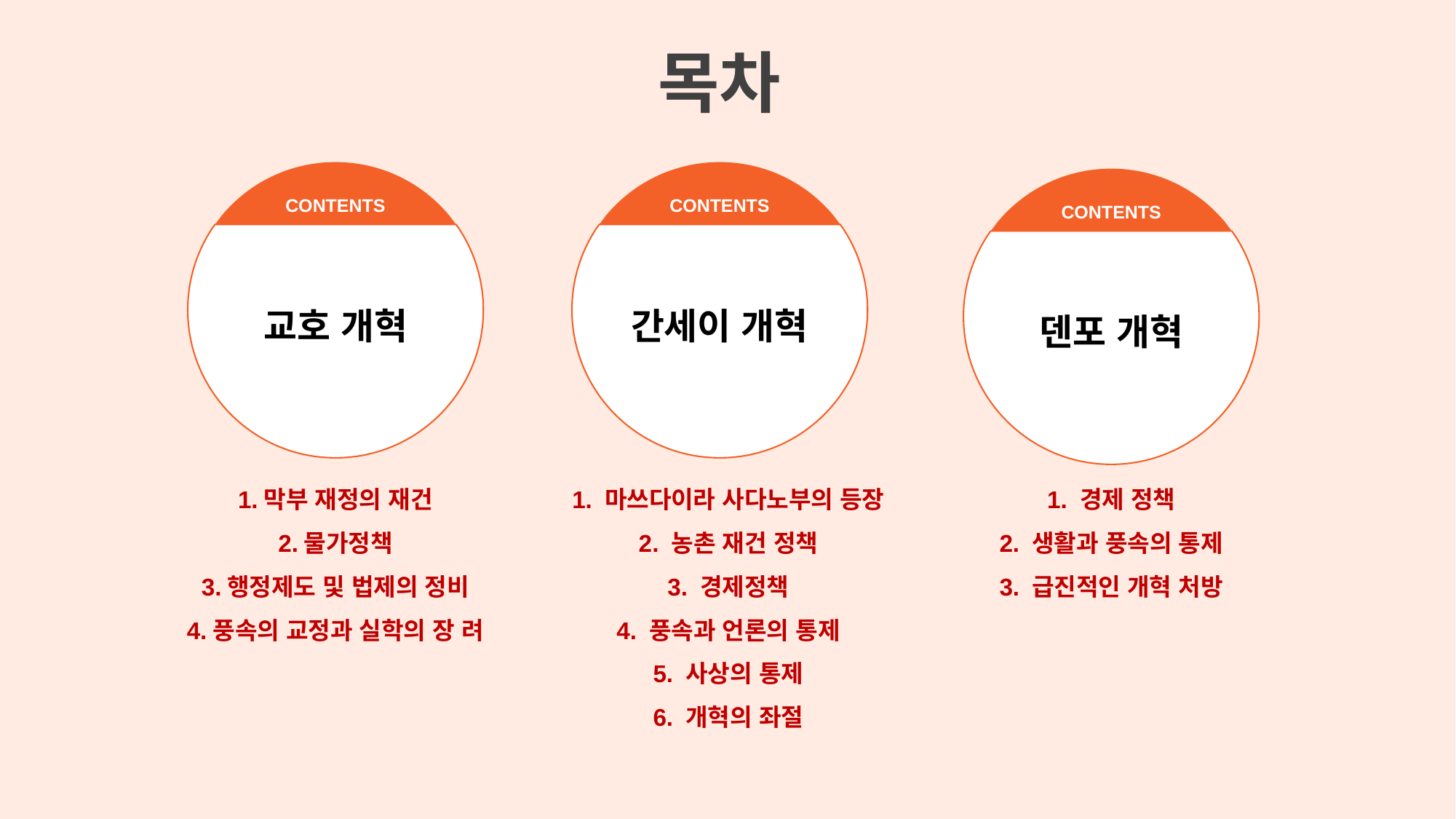

목차

CONTENTS
CONTENTS
CONTENTS
교호 개혁

간세이 개혁

덴포 개혁

1. 경제 정책
2. 생활과 풍속의 통제
3. 급진적인 개혁 처방
1.막부 재정의 재건
2.물가정책
3.행정제도 및 법제의 정비
4.풍속의 교정과 실학의 장 려
1. 마쓰다이라 사다노부의 등장
2. 농촌 재건 정책
3. 경제정책
4. 풍속과 언론의 통제
5. 사상의 통제
6. 개혁의 좌절